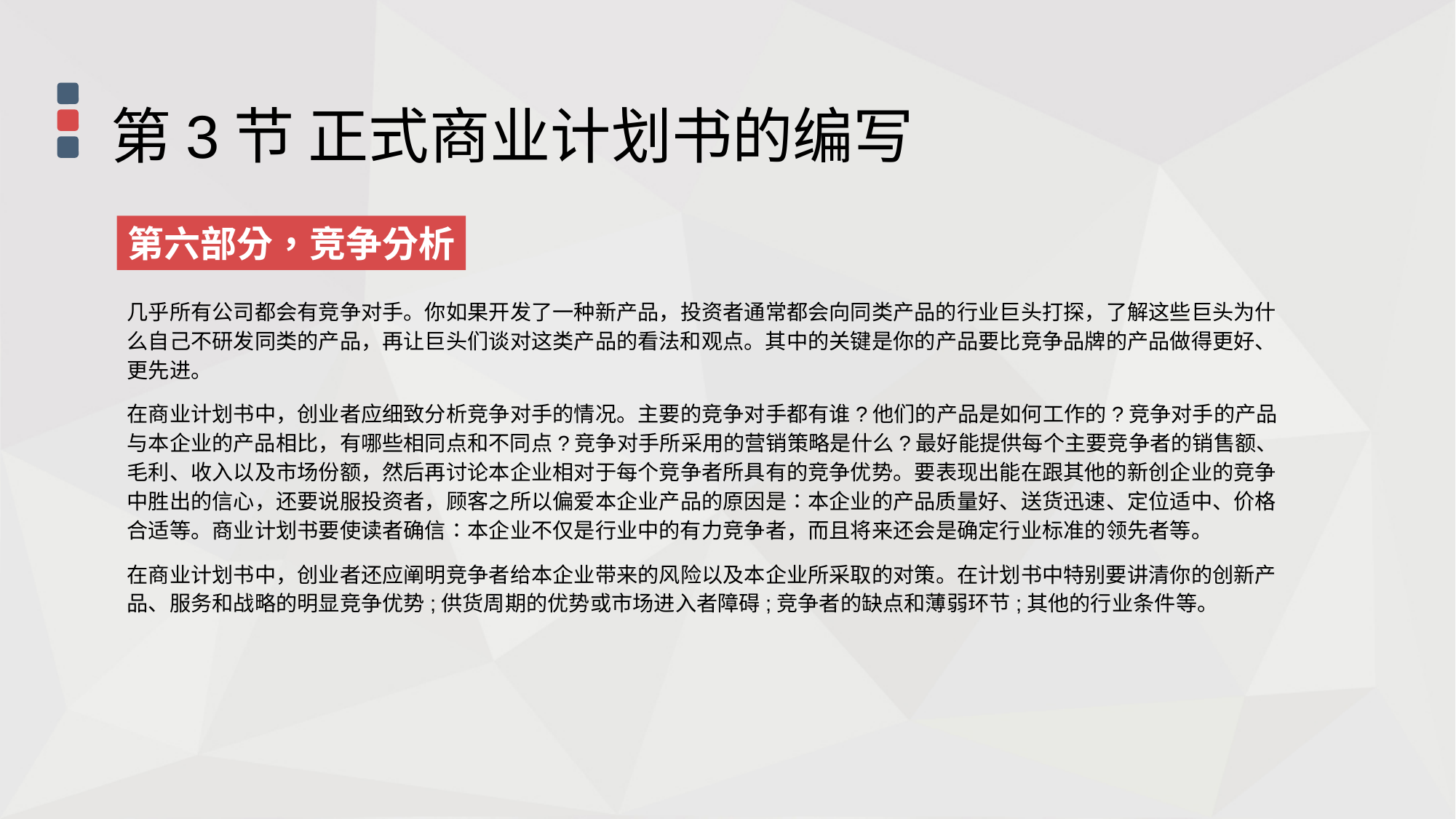

第3节 正式商业计划书的编写
第六部分，竞争分析
几乎所有公司都会有竞争对手。你如果开发了一种新产品，投资者通常都会向同类产品的行业巨头打探，了解这些巨头为什么自己不研发同类的产品，再让巨头们谈对这类产品的看法和观点。其中的关键是你的产品要比竞争品牌的产品做得更好、更先进。
在商业计划书中，创业者应细致分析竞争对手的情况。主要的竞争对手都有谁?他们的产品是如何工作的?竞争对手的产品与本企业的产品相比，有哪些相同点和不同点?竞争对手所采用的营销策略是什么?最好能提供每个主要竞争者的销售额、毛利、收入以及市场份额，然后再讨论本企业相对于每个竞争者所具有的竞争优势。要表现出能在跟其他的新创企业的竞争中胜出的信心，还要说服投资者，顾客之所以偏爱本企业产品的原因是∶本企业的产品质量好、送货迅速、定位适中、价格合适等。商业计划书要使读者确信∶本企业不仅是行业中的有力竞争者，而且将来还会是确定行业标准的领先者等。
在商业计划书中，创业者还应阐明竞争者给本企业带来的风险以及本企业所采取的对策。在计划书中特别要讲清你的创新产品、服务和战略的明显竞争优势;供货周期的优势或市场进入者障碍;竞争者的缺点和薄弱环节;其他的行业条件等。